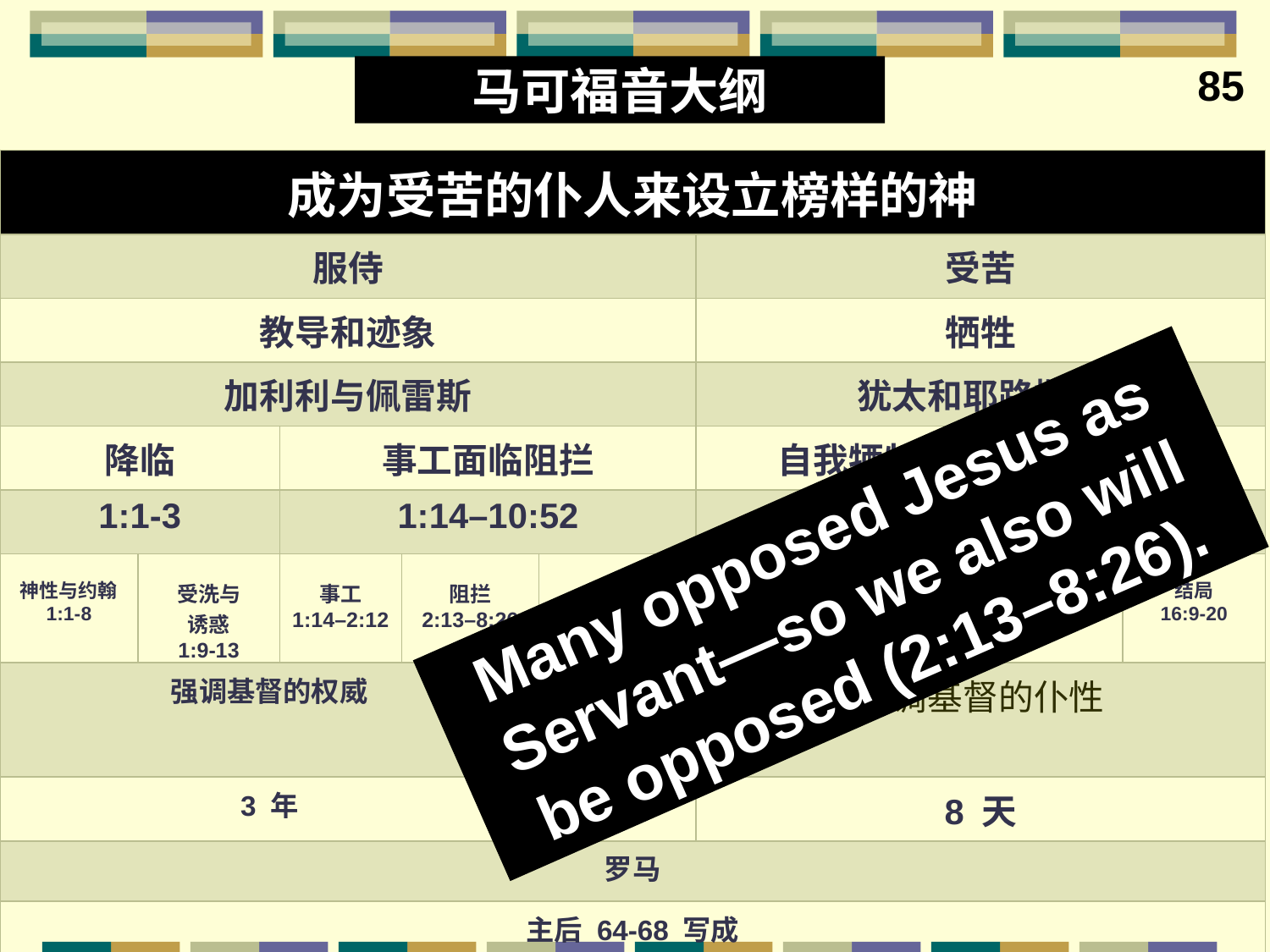

85
马可福音大纲
| 成为受苦的仆人来设立榜样的神 |  |  |  |  |  |  |  |  |
| --- | --- | --- | --- | --- | --- | --- | --- | --- |
| 服侍 |  |  |  |  | 受苦 |  |  |  |
| 教导和迹象 |  |  |  |  | 牺牲 |  |  |  |
| 加利利与佩雷斯 |  |  |  |  | 犹太和耶路撒冷 |  |  |  |
| 降临 |  | 事工面临阻拦 |  |  | 自我牺牲 |  | 复活 |  |
| 1:1-3 |  | 1:14–10:52 |  |  | 11–15章 |  | 16章 |  |
| 神性与约翰 1:1-8 | 受洗与 诱惑 1:9-13 | 事工 1:14–2:12 | 阻拦 2:13–8:26 | 教导 8:27–10:52 | 被拒绝 11–13 | 受死 14–15 | 证据 16:1-8 | 结局 16:9-20 |
| 强调基督的权威 |  |  |  | 权威 - 仆人的张力 | 强调基督的仆性 |  |  |  |
| 3 年 |  |  |  | 6 个月 | 8 天 |  |  |  |
| 罗马 |  |  |  |  |  |  |  |  |
| 主后 64-68 写成 记载事物发生于主后 29-33 |  |  |  |  |  |  |  |  |
Many opposed Jesus as Servant—so we also will be opposed (2:13–8:26).